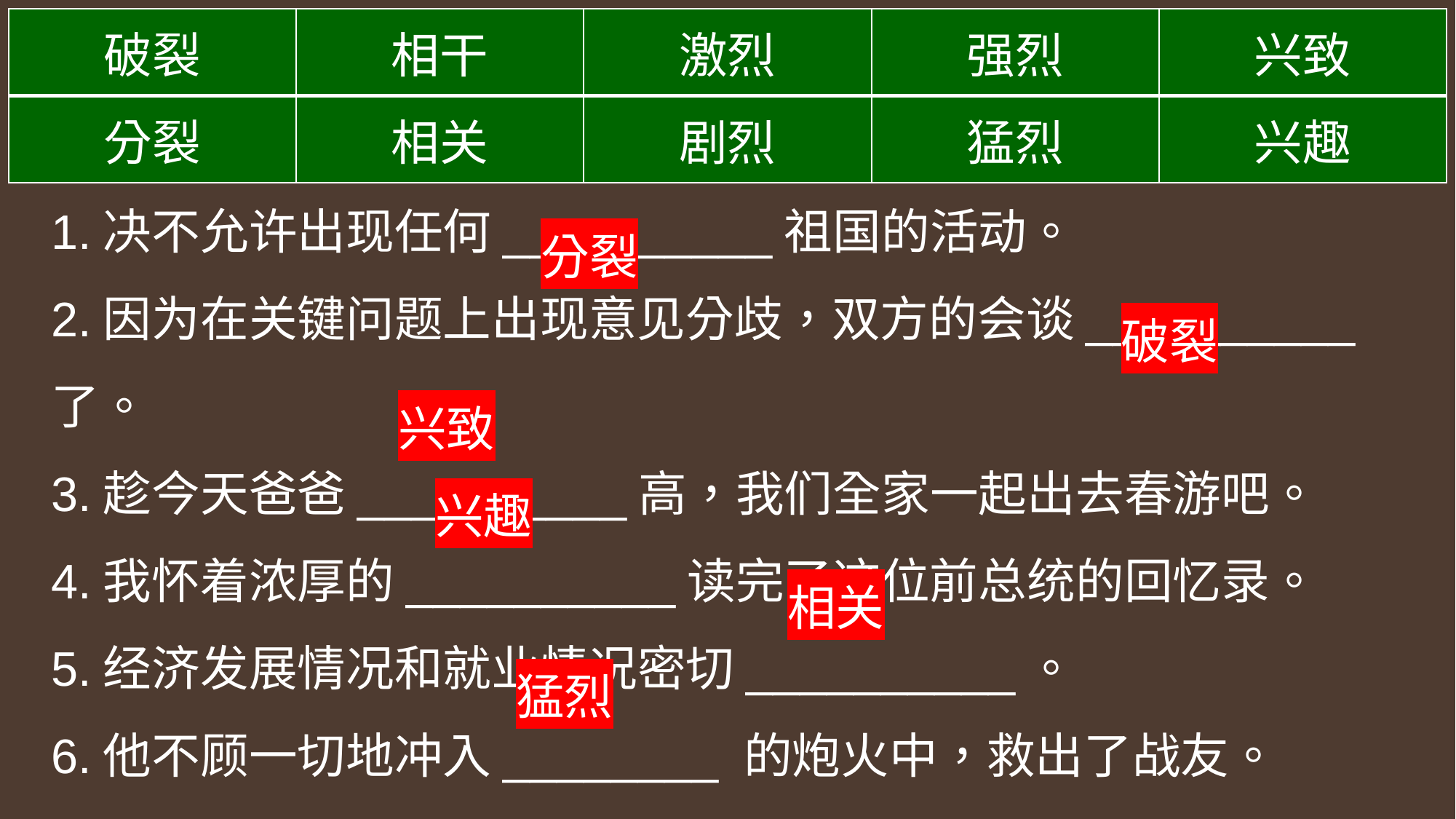

| 破裂 | 相干 | 激烈 | 强烈 | 兴致 |
| --- | --- | --- | --- | --- |
| 分裂 | 相关 | 剧烈 | 猛烈 | 兴趣 |
1.决不允许出现任何__________祖国的活动。
2.因为在关键问题上出现意见分歧，双方的会谈__________了。
3.趁今天爸爸__________高，我们全家一起出去春游吧。
4.我怀着浓厚的__________读完了这位前总统的回忆录。
5.经济发展情况和就业情况密切__________。
6.他不顾一切地冲入________ 的炮火中，救出了战友。
分裂
破裂
兴致
兴趣
相关
猛烈